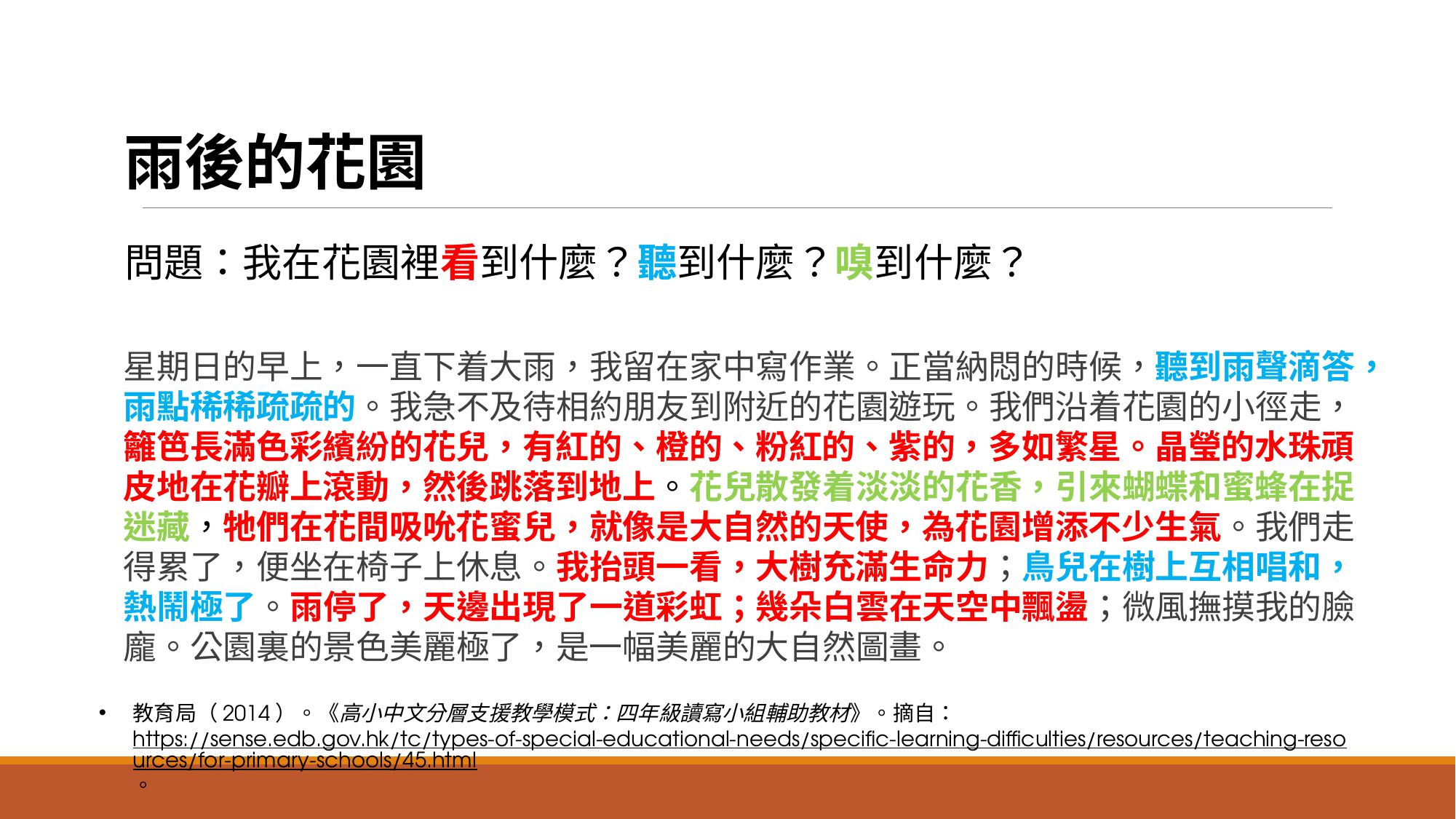

雨後的花園
問題：我在花園裡看到什麼？聽到什麼？嗅到什麼？
星期日的早上，一直下着大雨，我留在家中寫作業。正當納悶的時候，聽到雨聲滴答，雨點稀稀疏疏的。我急不及待相約朋友到附近的花園遊玩。我們沿着花園的小徑走，籬笆長滿色彩繽紛的花兒，有紅的、橙的、粉紅的、紫的，多如繁星。晶瑩的水珠頑皮地在花瓣上滾動，然後跳落到地上。花兒散發着淡淡的花香，引來蝴蝶和蜜蜂在捉迷藏，牠們在花間吸吮花蜜兒，就像是大自然的天使，為花園增添不少生氣。我們走得累了，便坐在椅子上休息。我抬頭一看，大樹充滿生命力；鳥兒在樹上互相唱和，熱鬧極了。雨停了，天邊出現了一道彩虹；幾朵白雲在天空中飄盪；微風撫摸我的臉龐。公園裏的景色美麗極了，是一幅美麗的大自然圖畫。
教育局（2014）。《高小中文分層支援教學模式：四年級讀寫小組輔助教材》。摘自：https://sense.edb.gov.hk/tc/types-of-special-educational-needs/specific-learning-difficulties/resources/teaching-resources/for-primary-schools/45.html。